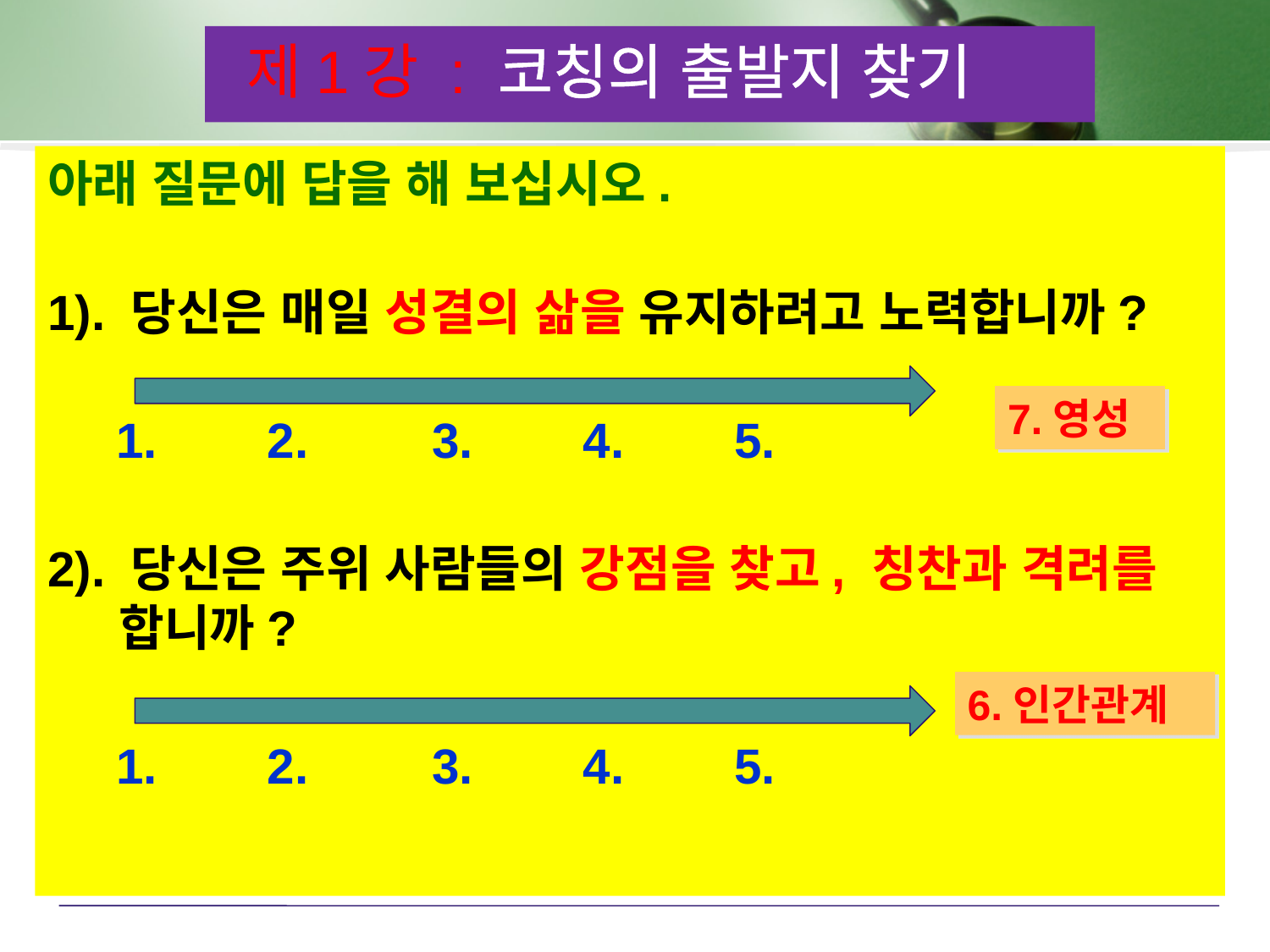

제1강 : 코칭의 출발지 찾기
아래 질문에 답을 해 보십시오.

1). 당신은 매일 성결의 삶을 유지하려고 노력합니까?

     1.        2.         3.        4.        5.

2). 당신은 주위 사람들의 강점을 찾고, 칭찬과 격려를 합니까?

     1.        2.         3.        4.        5.

7.영성

6.인간관계